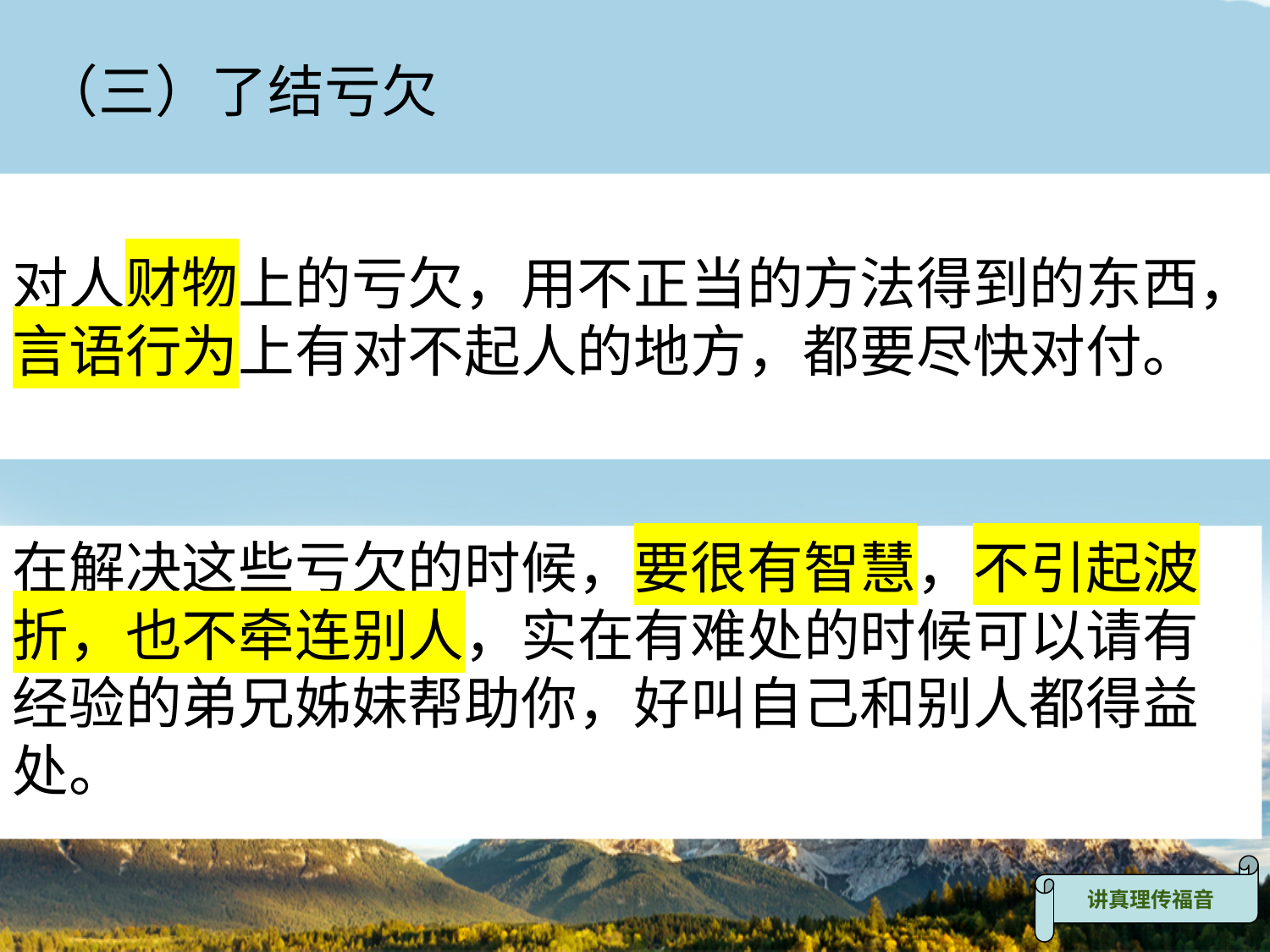

（三）了结亏欠

对人财物上的亏欠，用不正当的方法得到的东西，言语行为上有对不起人的地方，都要尽快对付。

在解决这些亏欠的时候，要很有智慧，不引起波折，也不牵连别人，实在有难处的时候可以请有经验的弟兄姊妹帮助你，好叫自己和别人都得益处。
讲真理传福音